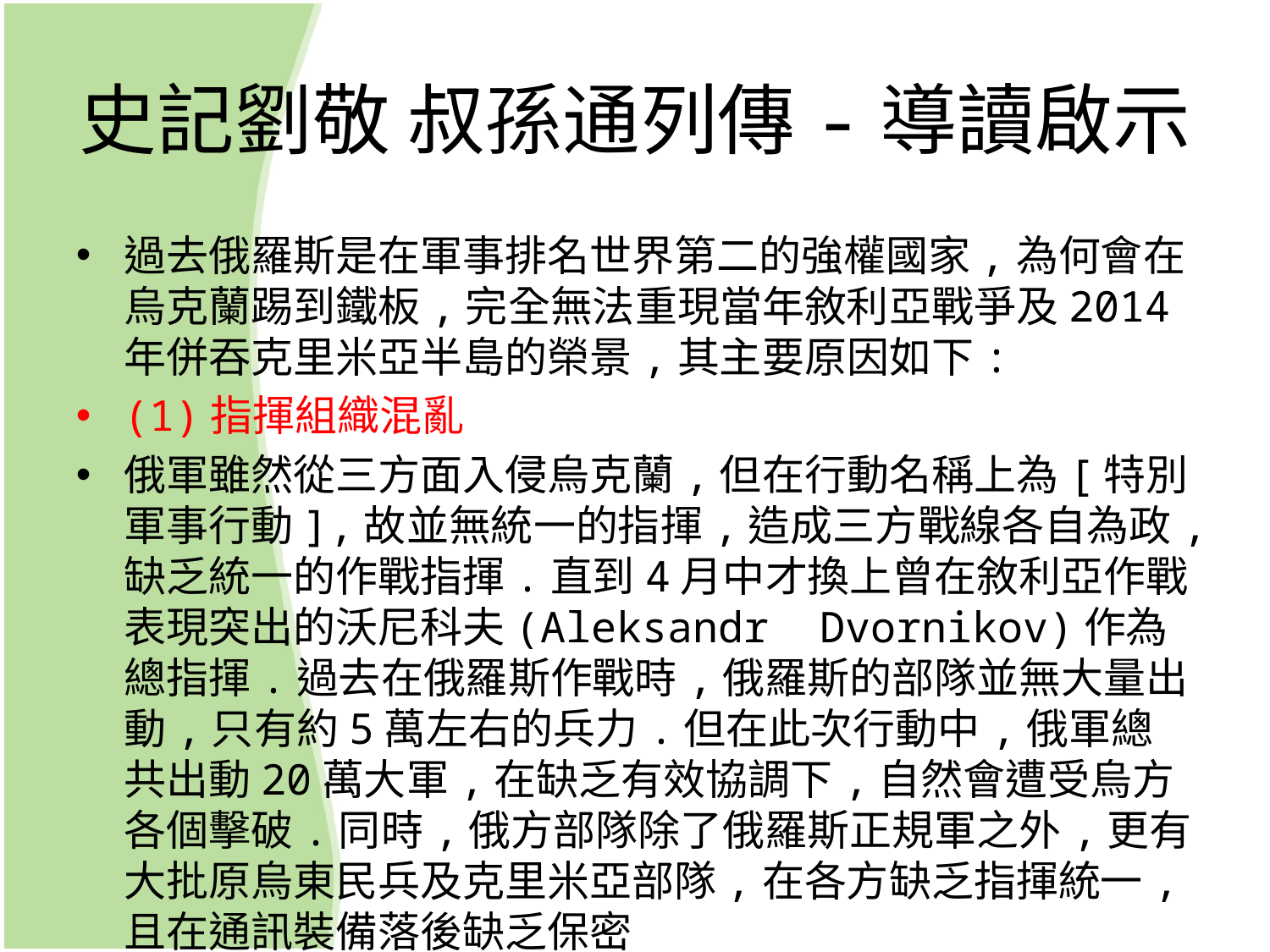

# 史記劉敬 叔孫通列傳-導讀啟示
過去俄羅斯是在軍事排名世界第二的強權國家,為何會在烏克蘭踢到鐵板,完全無法重現當年敘利亞戰爭及2014年併吞克里米亞半島的榮景,其主要原因如下:
(1)指揮組織混亂
俄軍雖然從三方面入侵烏克蘭,但在行動名稱上為[特別軍事行動],故並無統一的指揮,造成三方戰線各自為政,缺乏統一的作戰指揮.直到4月中才換上曾在敘利亞作戰表現突出的沃尼科夫(Aleksandr  Dvornikov)作為總指揮.過去在俄羅斯作戰時,俄羅斯的部隊並無大量出動,只有約5萬左右的兵力.但在此次行動中,俄軍總共出動20萬大軍,在缺乏有效協調下,自然會遭受烏方各個擊破.同時,俄方部隊除了俄羅斯正規軍之外,更有大批原烏東民兵及克里米亞部隊,在各方缺乏指揮統一,且在通訊裝備落後缺乏保密